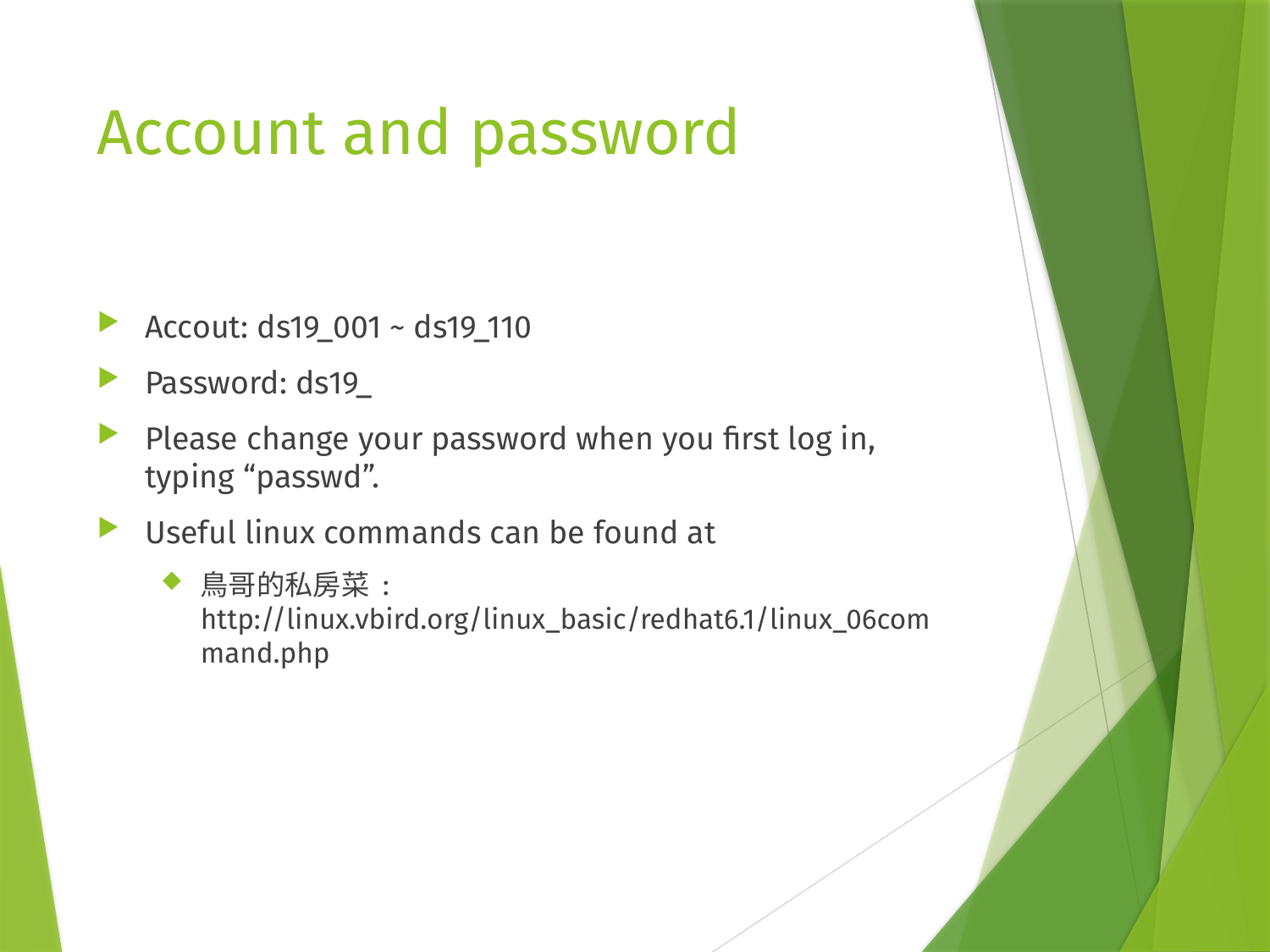

# Account and password
Accout: ds19_001 ~ ds19_110
Password: ds19_
Please change your password when you first log in, typing “passwd”.
Useful linux commands can be found at
鳥哥的私房菜 : http://linux.vbird.org/linux_basic/redhat6.1/linux_06command.php